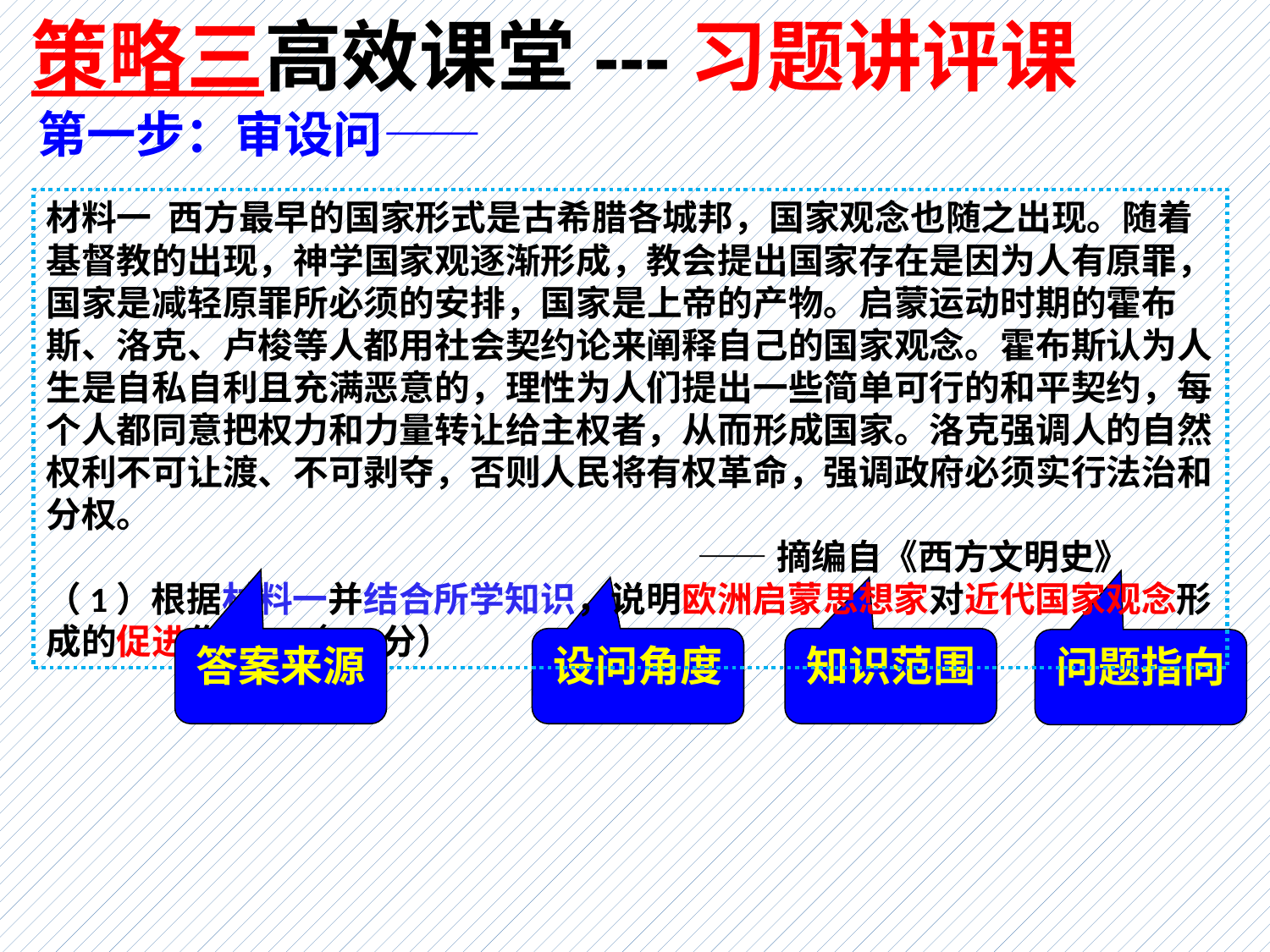

策略三高效课堂---习题讲评课
第一步：审设问——
材料一  西方最早的国家形式是古希腊各城邦，国家观念也随之出现。随着基督教的出现，神学国家观逐渐形成，教会提出国家存在是因为人有原罪，国家是减轻原罪所必须的安排，国家是上帝的产物。启蒙运动时期的霍布斯、洛克、卢梭等人都用社会契约论来阐释自己的国家观念。霍布斯认为人生是自私自利且充满恶意的，理性为人们提出一些简单可行的和平契约，每个人都同意把权力和力量转让给主权者，从而形成国家。洛克强调人的自然权利不可让渡、不可剥夺，否则人民将有权革命，强调政府必须实行法治和分权。
                                                                                 ——摘编自《西方文明史》
（1）根据材料一并结合所学知识，说明欧洲启蒙思想家对近代国家观念形成的促进作用。（10分）

答案来源
设问角度
知识范围
问题指向